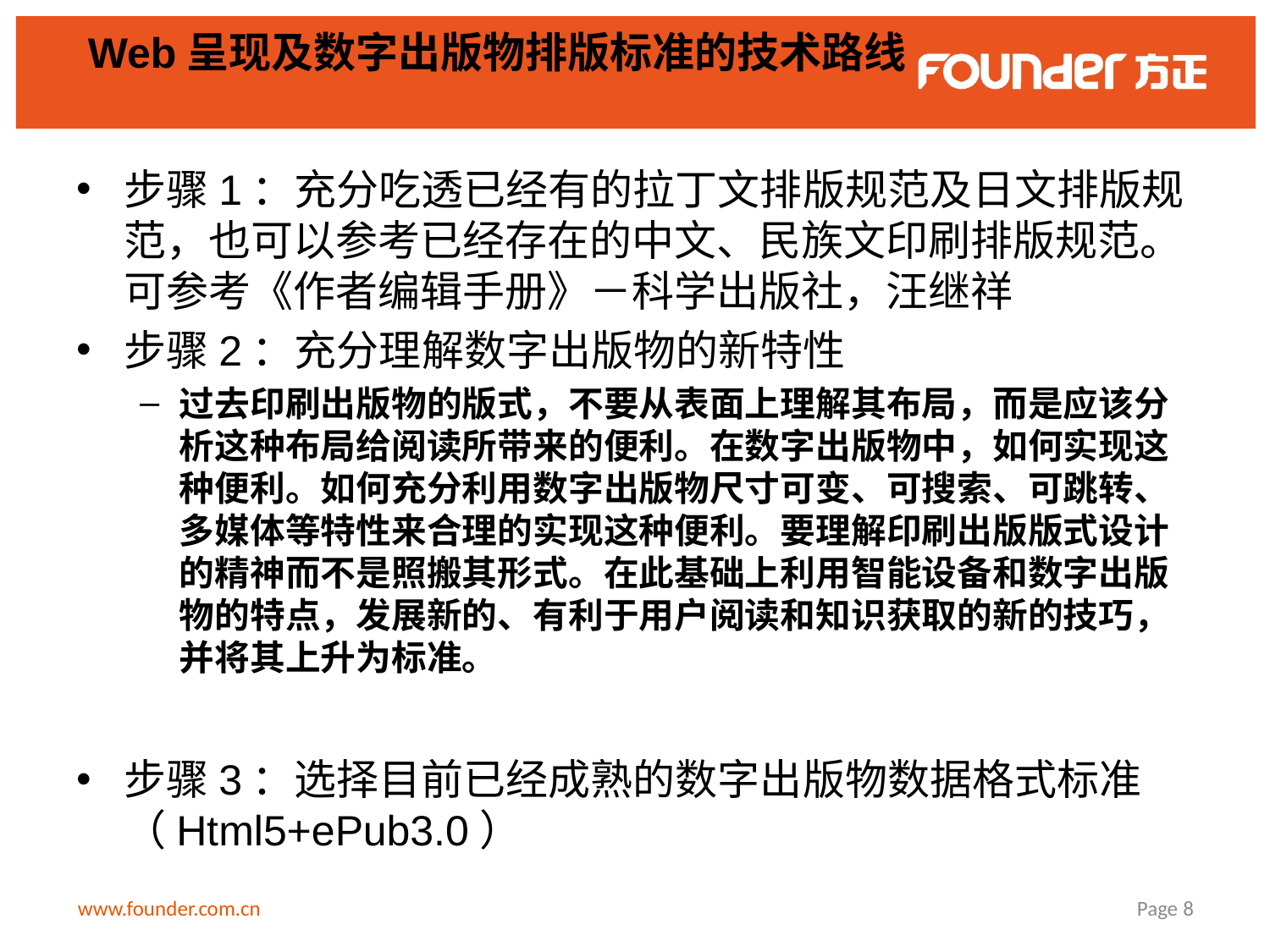

# Web呈现及数字出版物排版标准的技术路线
步骤1：充分吃透已经有的拉丁文排版规范及日文排版规范，也可以参考已经存在的中文、民族文印刷排版规范。可参考《作者编辑手册》－科学出版社，汪继祥
步骤2：充分理解数字出版物的新特性
过去印刷出版物的版式，不要从表面上理解其布局，而是应该分析这种布局给阅读所带来的便利。在数字出版物中，如何实现这种便利。如何充分利用数字出版物尺寸可变、可搜索、可跳转、多媒体等特性来合理的实现这种便利。要理解印刷出版版式设计的精神而不是照搬其形式。在此基础上利用智能设备和数字出版物的特点，发展新的、有利于用户阅读和知识获取的新的技巧，并将其上升为标准。

步骤3：选择目前已经成熟的数字出版物数据格式标准（Html5+ePub3.0）
www.founder.com.cn
Page 8